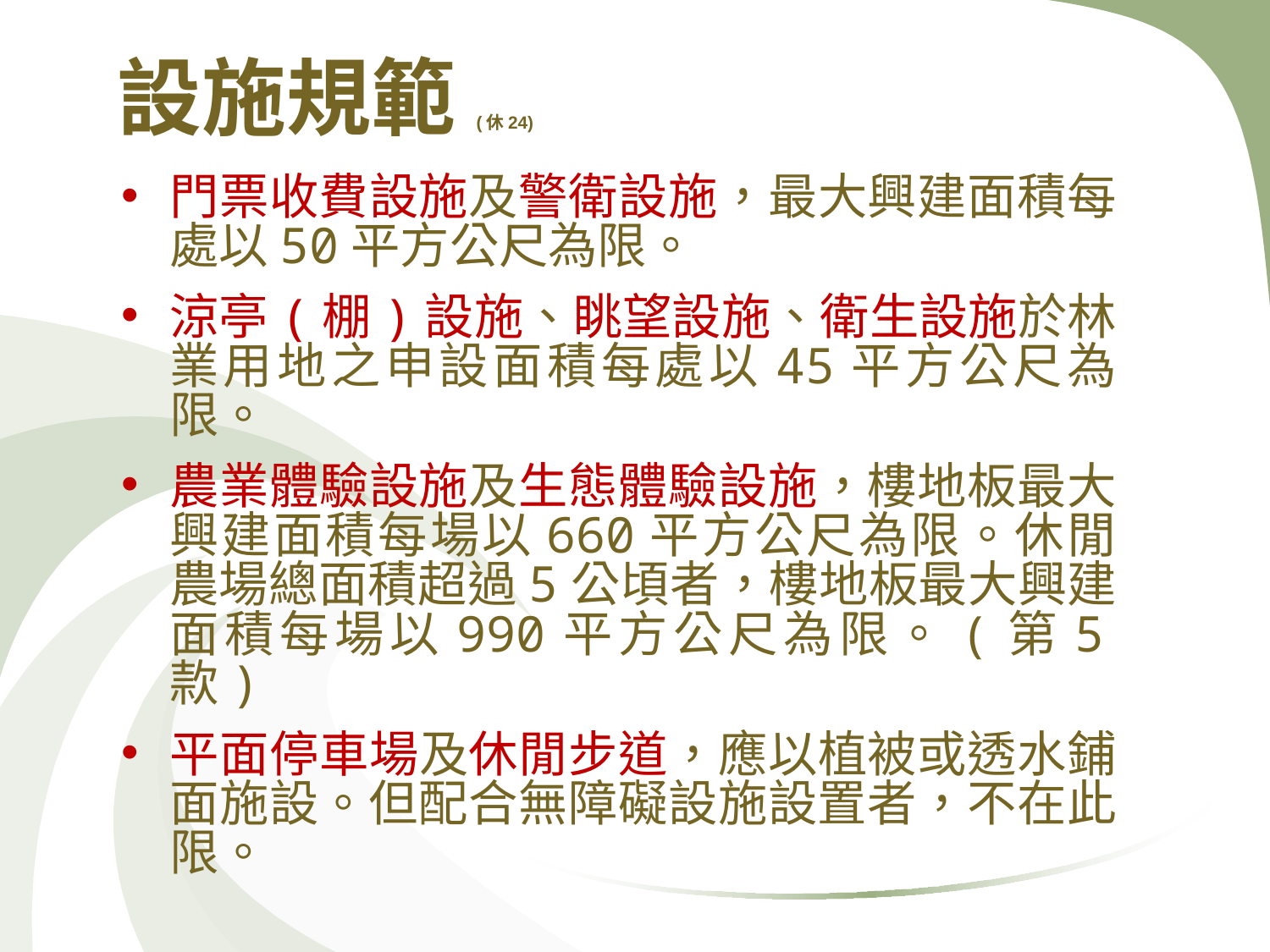

設施規範(休24)
門票收費設施及警衛設施，最大興建面積每處以50平方公尺為限。
涼亭(棚)設施、眺望設施、衛生設施於林業用地之申設面積每處以45平方公尺為限。
農業體驗設施及生態體驗設施，樓地板最大興建面積每場以660平方公尺為限。休閒農場總面積超過5公頃者，樓地板最大興建面積每場以990平方公尺為限。(第5款)
平面停車場及休閒步道，應以植被或透水鋪面施設。但配合無障礙設施設置者，不在此限。